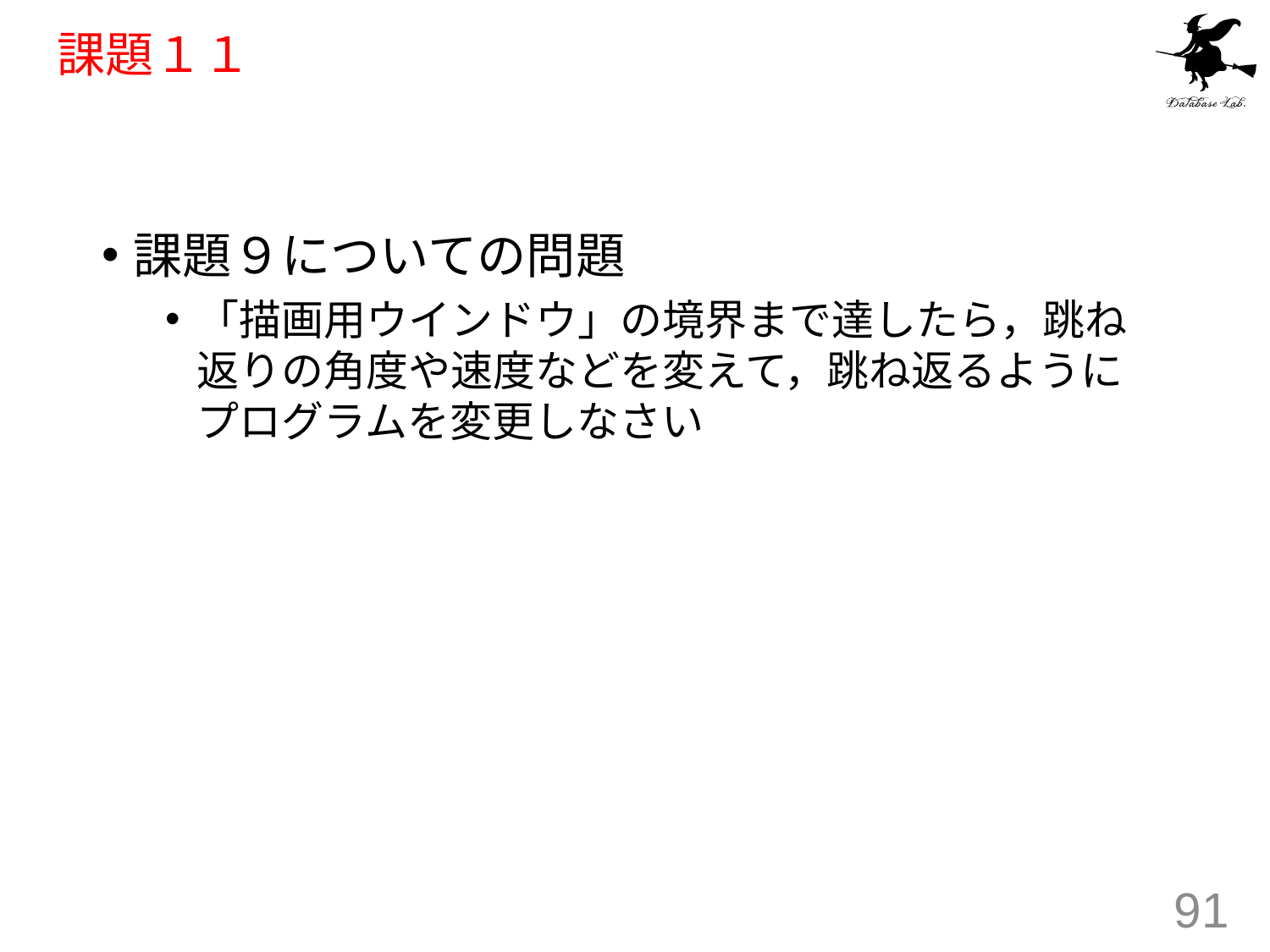

# 課題１１
課題９についての問題
「描画用ウインドウ」の境界まで達したら，跳ね返りの角度や速度などを変えて，跳ね返るようにプログラムを変更しなさい

91